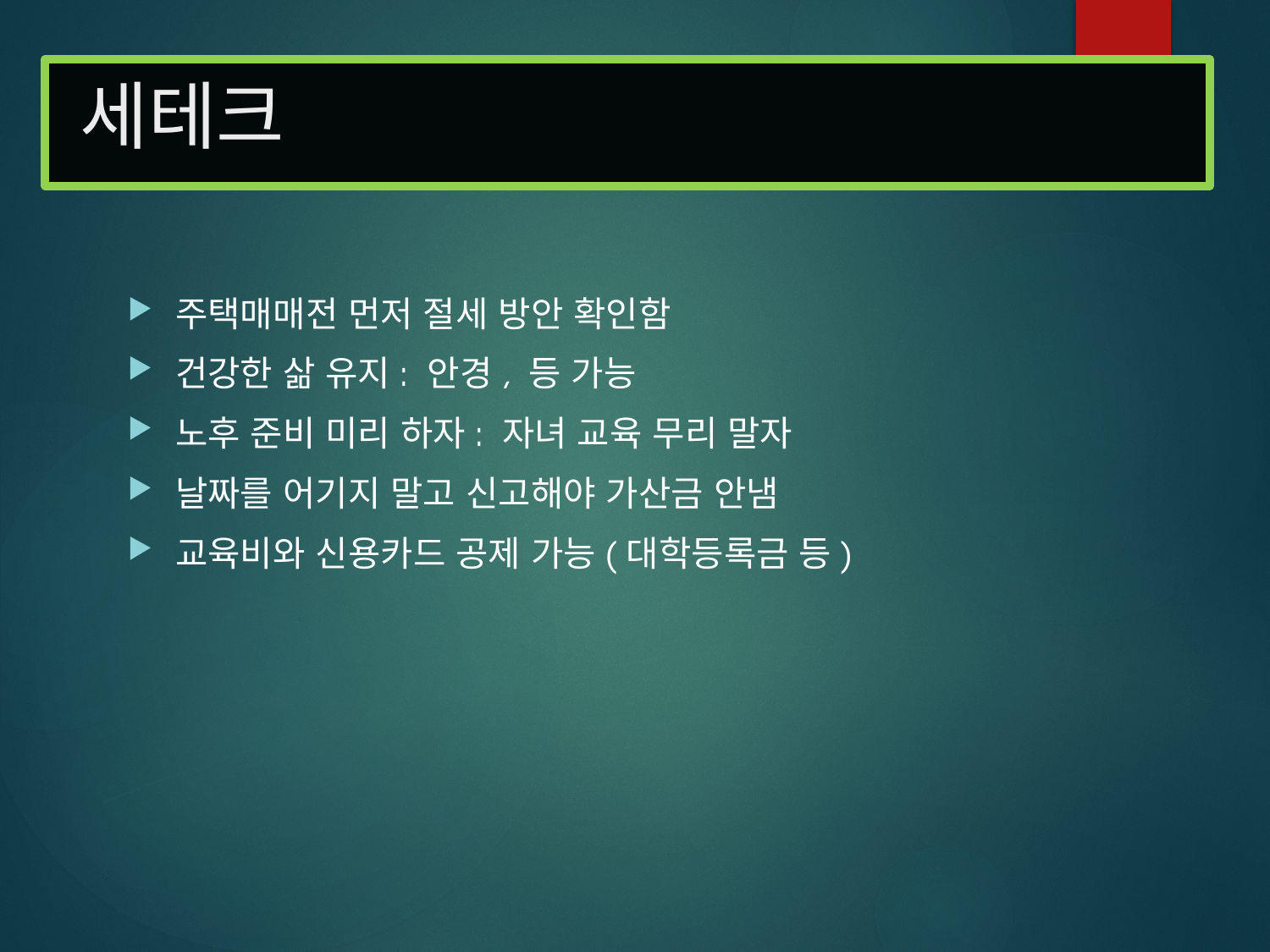

# 세테크
주택매매전 먼저 절세 방안 확인함
건강한 삶 유지: 안경, 등 가능
노후 준비 미리 하자: 자녀 교육 무리 말자
날짜를 어기지 말고 신고해야 가산금 안냄
교육비와 신용카드 공제 가능(대학등록금 등)